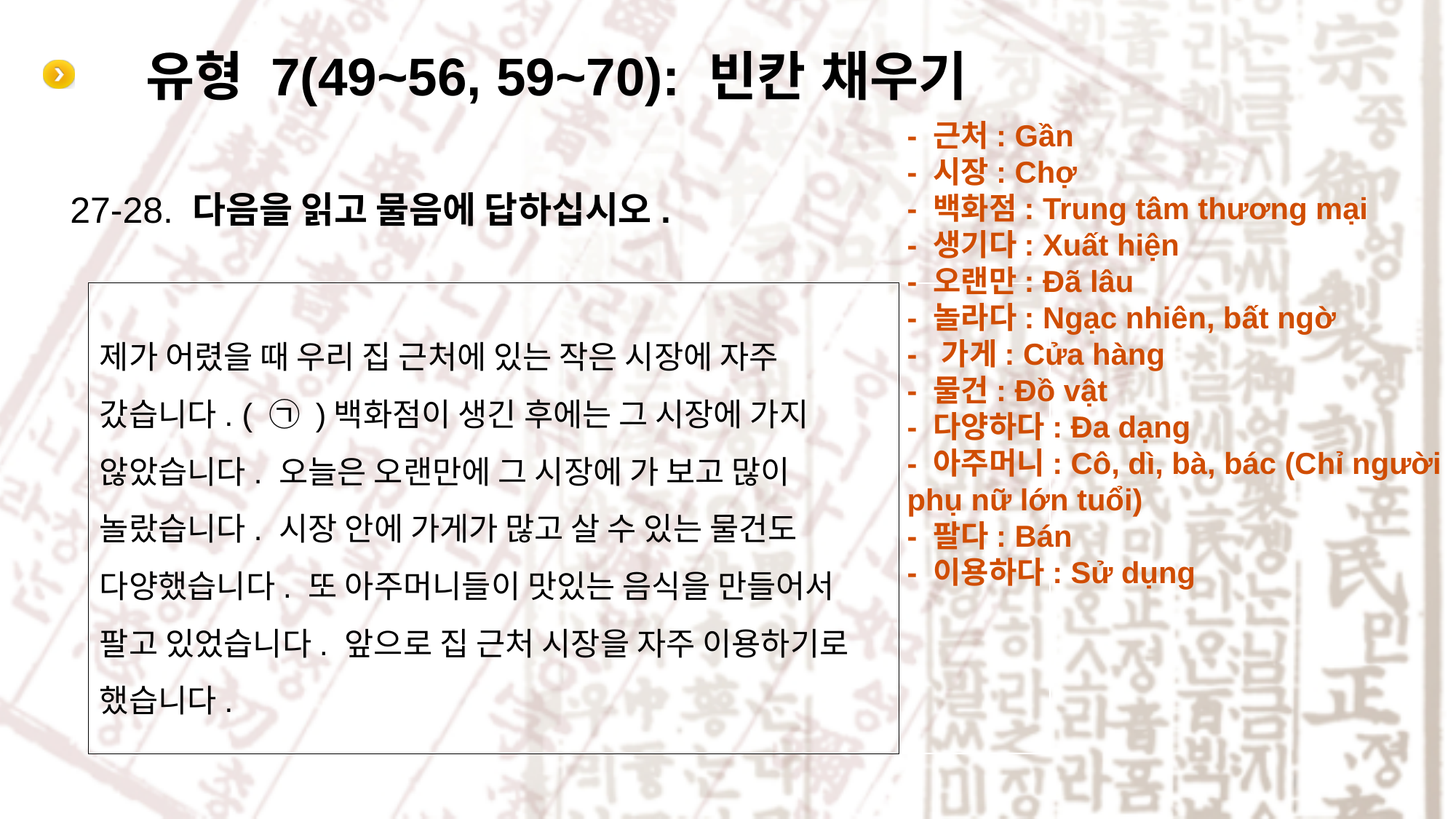

# 유형 7(49~56, 59~70): 빈칸 채우기
- 근처: Gần
- 시장: Chợ
- 백화점: Trung tâm thương mại
- 생기다: Xuất hiện
- 오랜만: Đã lâu
- 놀라다: Ngạc nhiên, bất ngờ
-  가게: Cửa hàng
- 물건: Đồ vật
- 다양하다: Đa dạng
- 아주머니: Cô, dì, bà, bác (Chỉ người phụ nữ lớn tuổi)
- 팔다: Bán
- 이용하다: Sử dụng
27-28. 다음을 읽고 물음에 답하십시오.
제가 어렸을 때 우리 집 근처에 있는 작은 시장에 자주 갔습니다. ( ㉠ )백화점이 생긴 후에는 그 시장에 가지 않았습니다. 오늘은 오랜만에 그 시장에 가 보고 많이 놀랐습니다. 시장 안에 가게가 많고 살 수 있는 물건도 다양했습니다. 또 아주머니들이 맛있는 음식을 만들어서 팔고 있었습니다. 앞으로 집 근처 시장을 자주 이용하기로 했습니다.